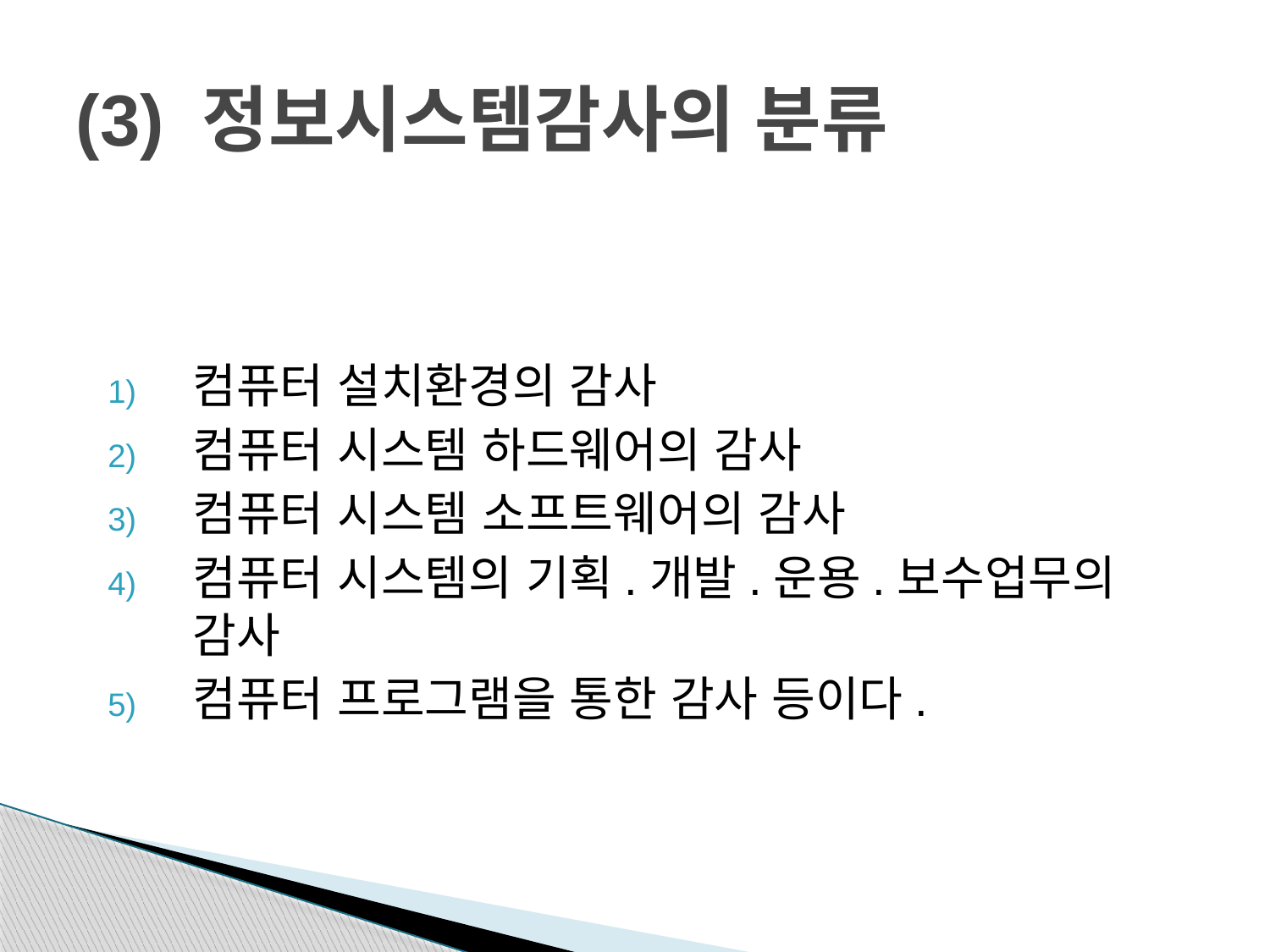

# (3) 정보시스템감사의 분류
컴퓨터 설치환경의 감사
컴퓨터 시스템 하드웨어의 감사
컴퓨터 시스템 소프트웨어의 감사
컴퓨터 시스템의 기획.개발.운용.보수업무의 감사
컴퓨터 프로그램을 통한 감사 등이다.